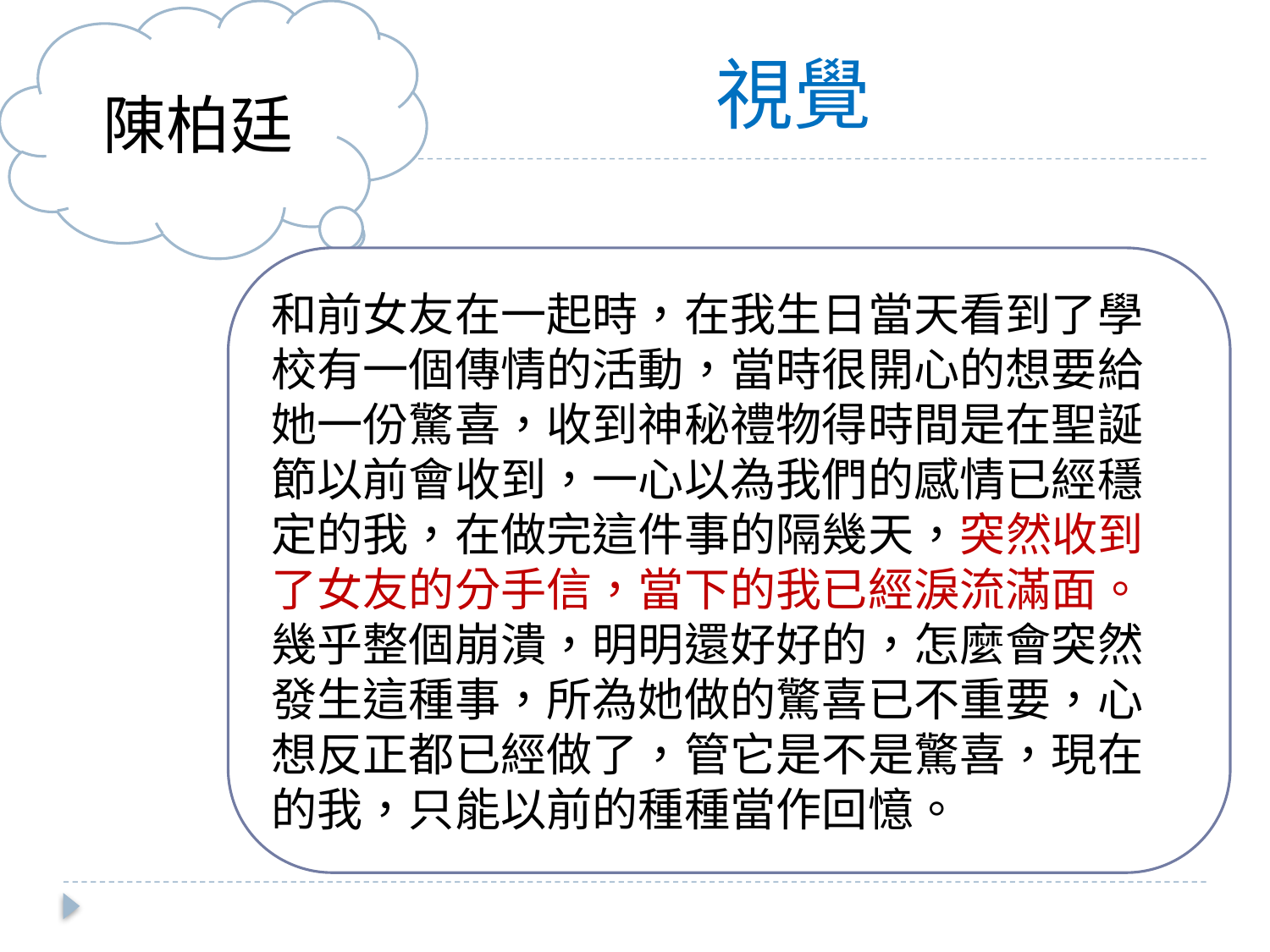

陳柏廷
視覺
和前女友在一起時，在我生日當天看到了學校有一個傳情的活動，當時很開心的想要給她一份驚喜，收到神秘禮物得時間是在聖誕節以前會收到，一心以為我們的感情已經穩定的我，在做完這件事的隔幾天，突然收到了女友的分手信，當下的我已經淚流滿面。幾乎整個崩潰，明明還好好的，怎麼會突然發生這種事，所為她做的驚喜已不重要，心想反正都已經做了，管它是不是驚喜，現在的我，只能以前的種種當作回憶。